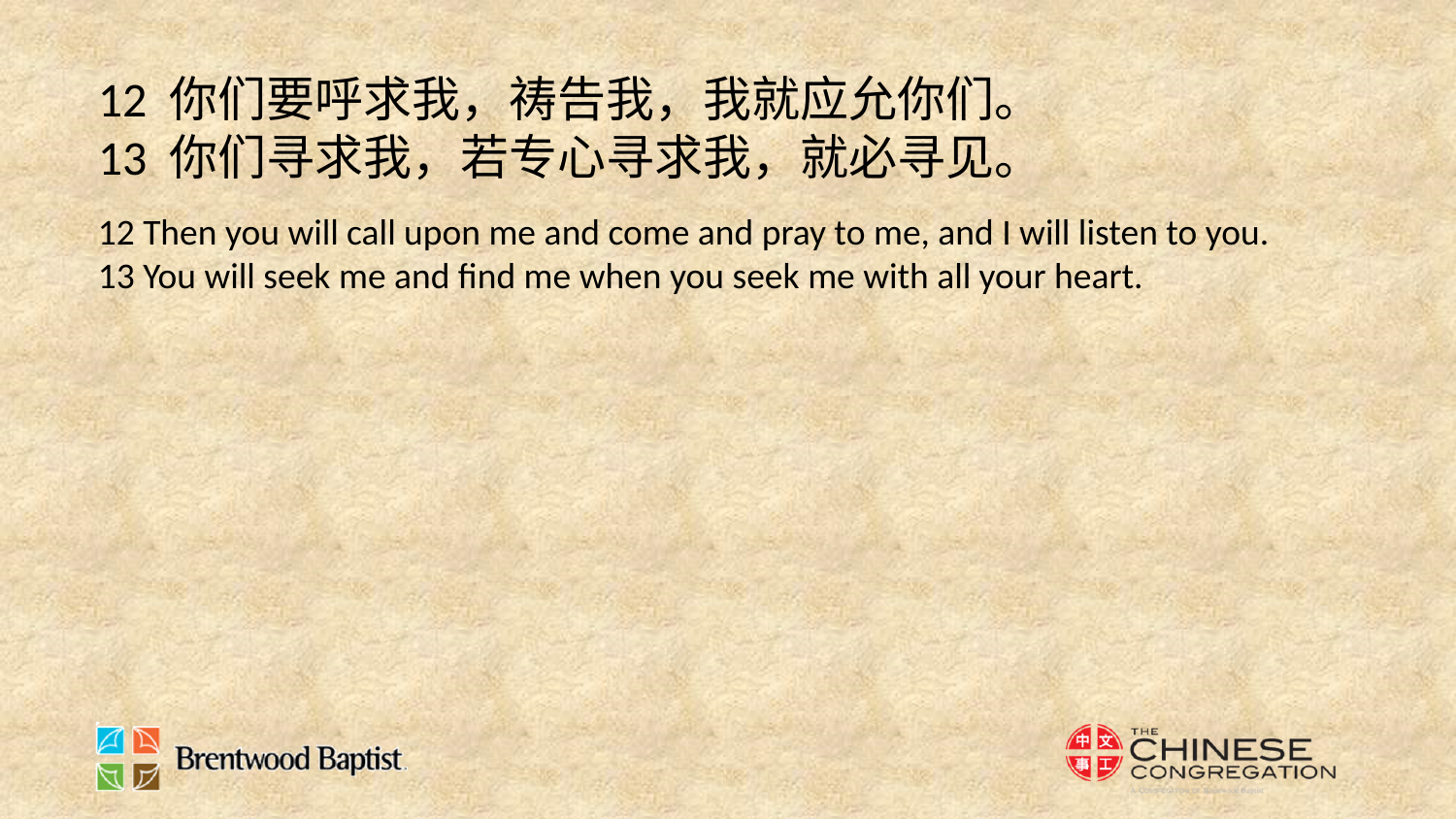

12 你们要呼求我，祷告我，我就应允你们。
13 你们寻求我，若专心寻求我，就必寻见。

12 Then you will call upon me and come and pray to me, and I will listen to you.
13 You will seek me and find me when you seek me with all your heart.